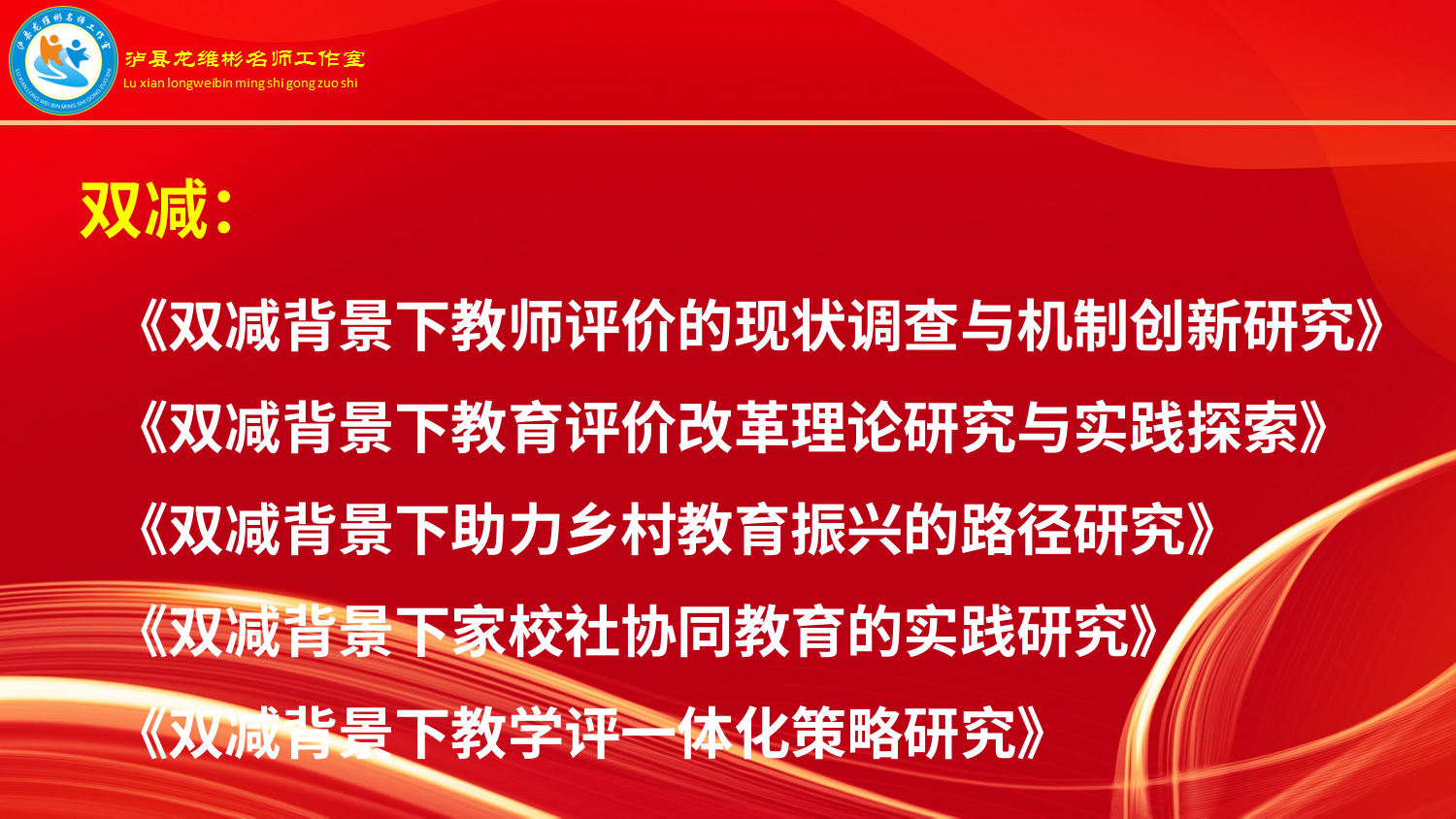

双减：
《双减背景下教师评价的现状调查与机制创新研究》《双减背景下教育评价改革理论研究与实践探索》《双减背景下助力乡村教育振兴的路径研究》
《双减背景下家校社协同教育的实践研究》
《双减背景下教学评一体化策略研究》